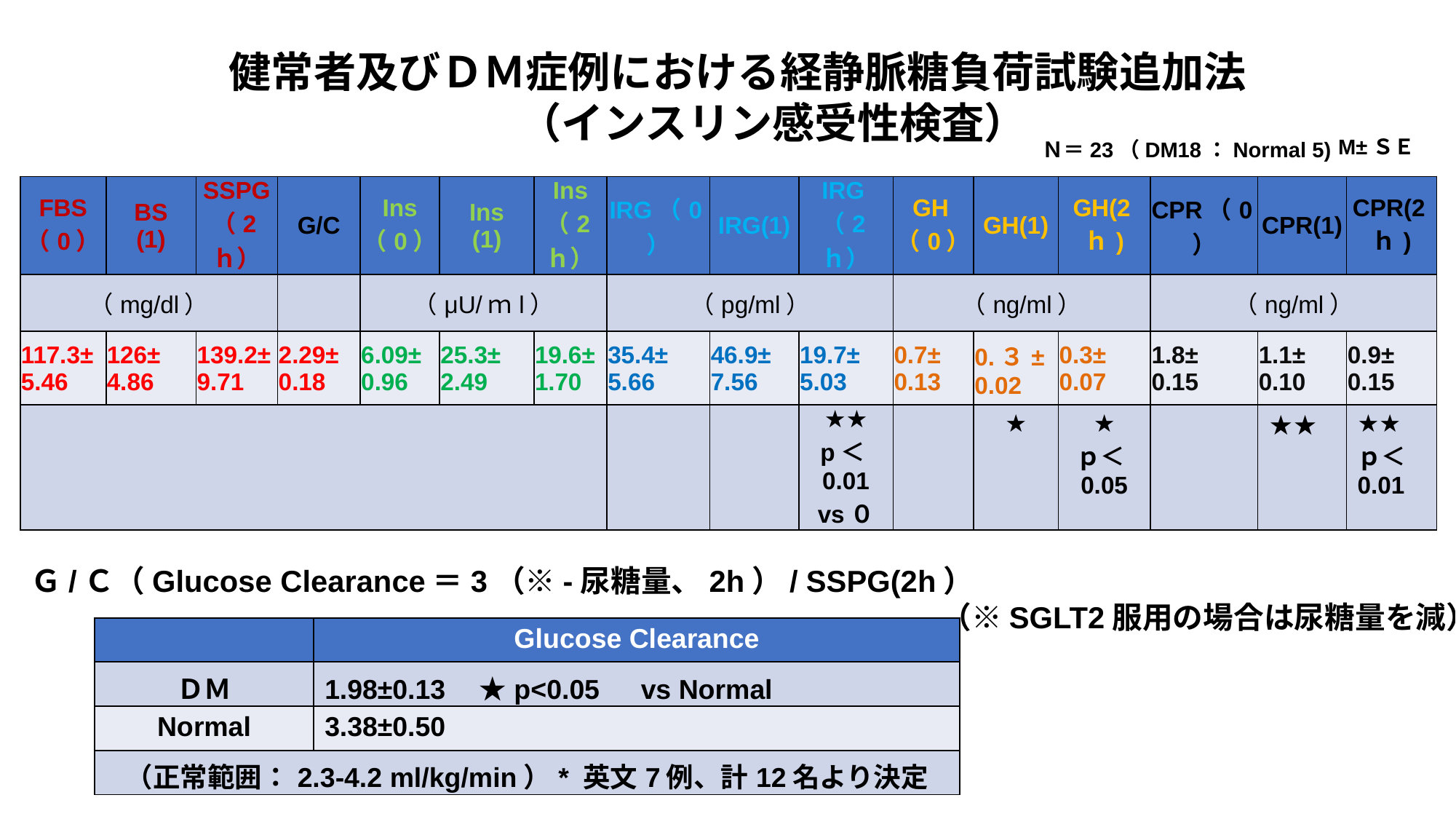

健常者及びＤＭ症例における経静脈糖負荷試験追加法
（インスリン感受性検査）
M±ＳＥ
Ｎ＝23（DM18：Normal 5)
| FBS （0） | BS (1) | SSPG （2ｈ） | G/C | Ins （0） | Ins (1) | Ins （2ｈ） | IRG（0） | IRG(1) | IRG（2ｈ） | GH（0） | GH(1) | GH(2ｈ) | CPR（0） | CPR(1) | CPR(2ｈ) |
| --- | --- | --- | --- | --- | --- | --- | --- | --- | --- | --- | --- | --- | --- | --- | --- |
| （mg/dl） |  |  |  | （μU/ｍl） |  |  | （pg/ml） |  |  | （ng/ml） |  |  | （ng/ml） |  |  |
| 117.3±5.46 | 126± 4.86 | 139.2±9.71 | 2.29± 0.18 | 6.09± 0.96 | 25.3± 2.49 | 19.6± 1.70 | 35.4± 5.66 | 46.9± 7.56 | 19.7± 5.03 | 0.7± 0.13 | 0.３± 0.02 | 0.3± 0.07 | 1.8± 0.15 | 1.1± 0.10 | 0.9± 0.15 |
|  |  |  |  |  |  |  |  |  | ★★ p＜0.01 vs０ |  | ★ | ★ ｐ＜0.05 |  | ★★ | ★★ ｐ＜0.01 |
Ｇ/Ｃ（Glucose Clearance＝3（※-尿糖量、2h）/ SSPG(2h）
（※SGLT2服用の場合は尿糖量を減）
|  | Glucose Clearance |
| --- | --- |
| ＤＭ | 1.98±0.13　★p<0.05　vs Normal |
| Normal | 3.38±0.50 |
| （正常範囲：2.3-4.2 ml/kg/min）\* 英文7例、計12名より決定 |  |